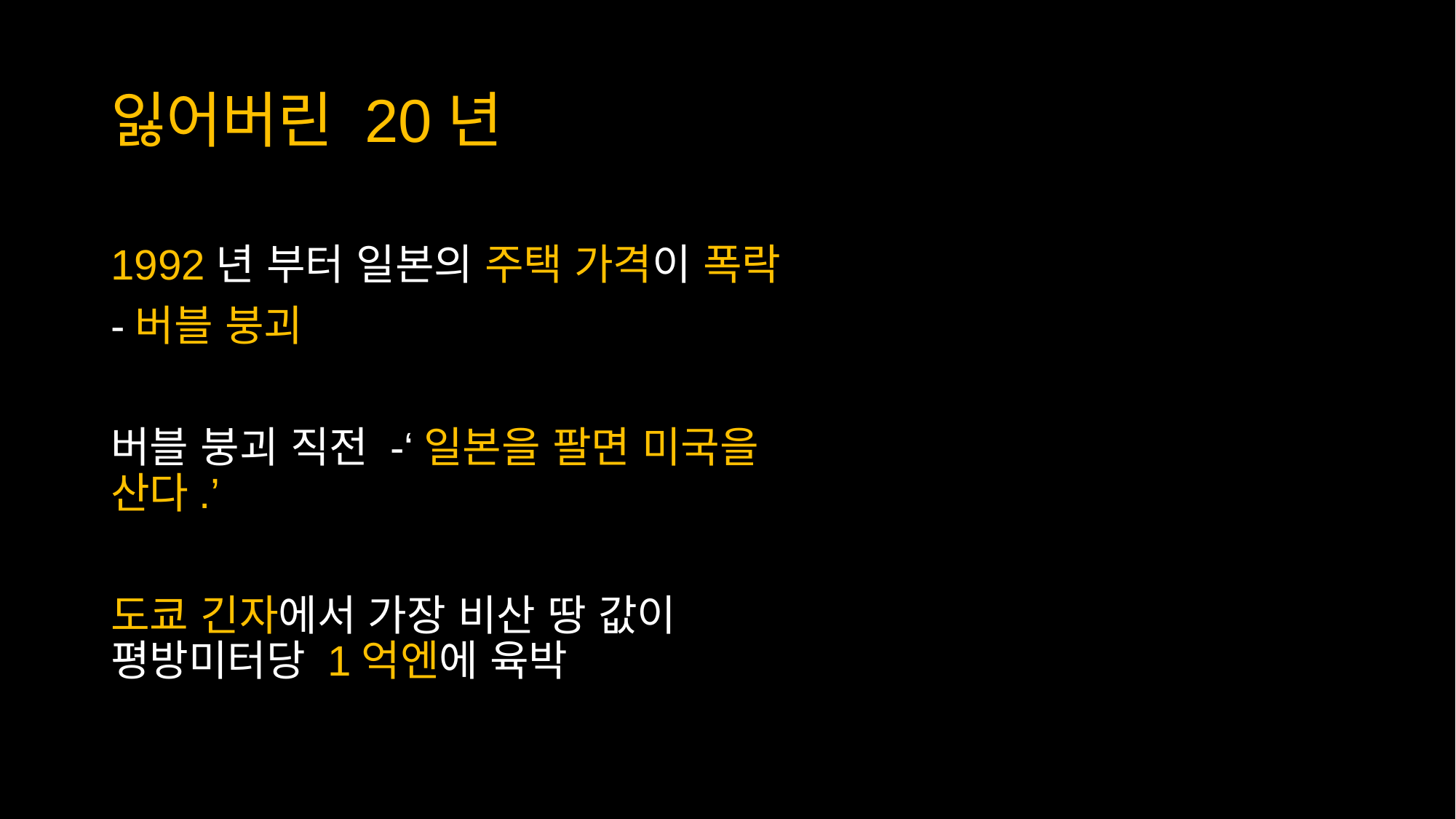

# 잃어버린 20년
1992년 부터 일본의 주택 가격이 폭락
-버블 붕괴

버블 붕괴 직전 -‘일본을 팔면 미국을 산다.’

도쿄 긴자에서 가장 비산 땅 값이 평방미터당 1억엔에 육박